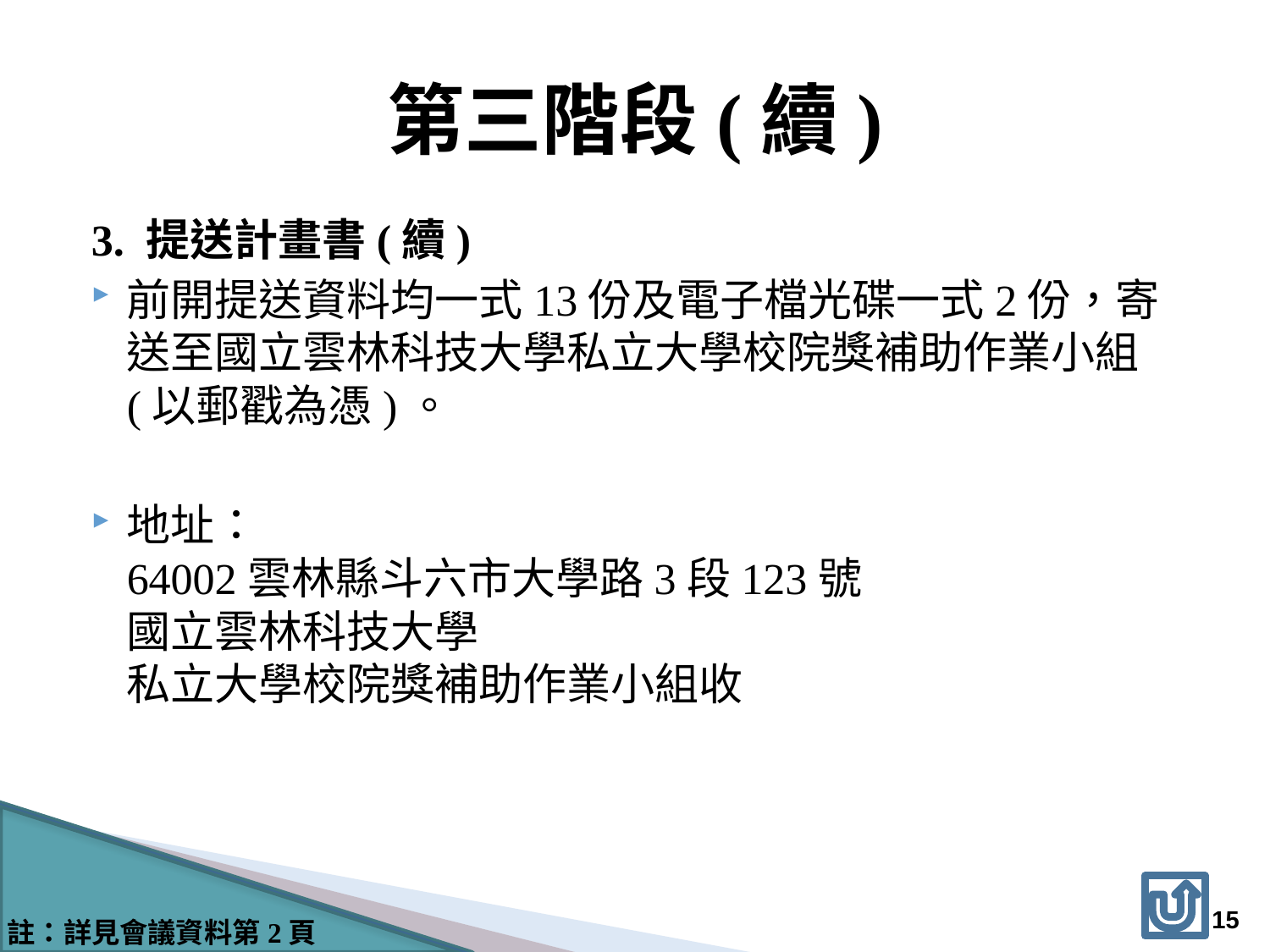

# 第三階段(續)
3. 提送計畫書(續)
前開提送資料均一式13份及電子檔光碟一式2份，寄送至國立雲林科技大學私立大學校院獎補助作業小組
(以郵戳為憑)。

地址：
64002雲林縣斗六市大學路3段123號
國立雲林科技大學
私立大學校院獎補助作業小組收

15
註：詳見會議資料第2頁